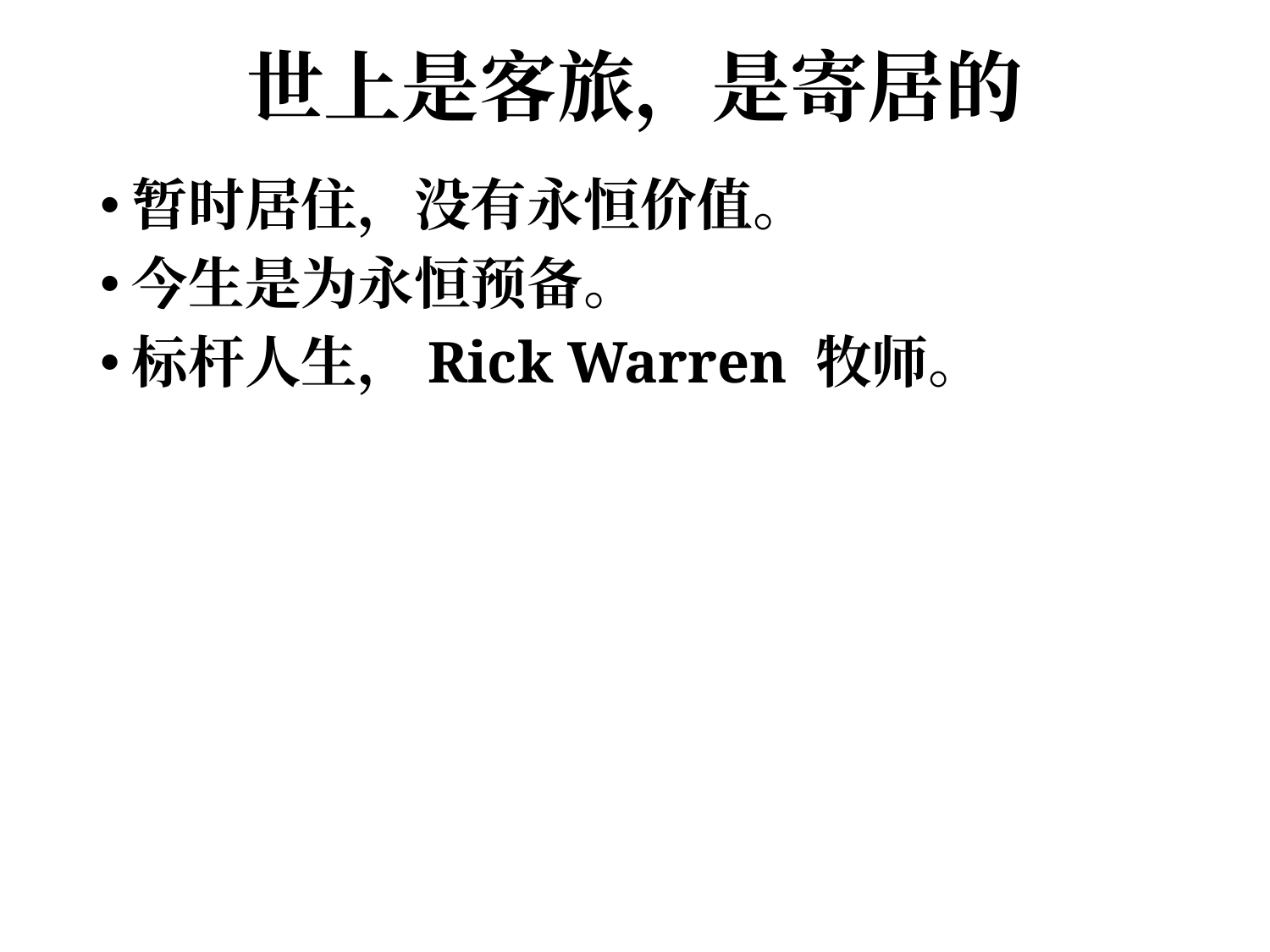

# 世上是客旅，是寄居的
暂时居住，没有永恒价值。
今生是为永恒预备。
标杆人生，Rick Warren 牧师。